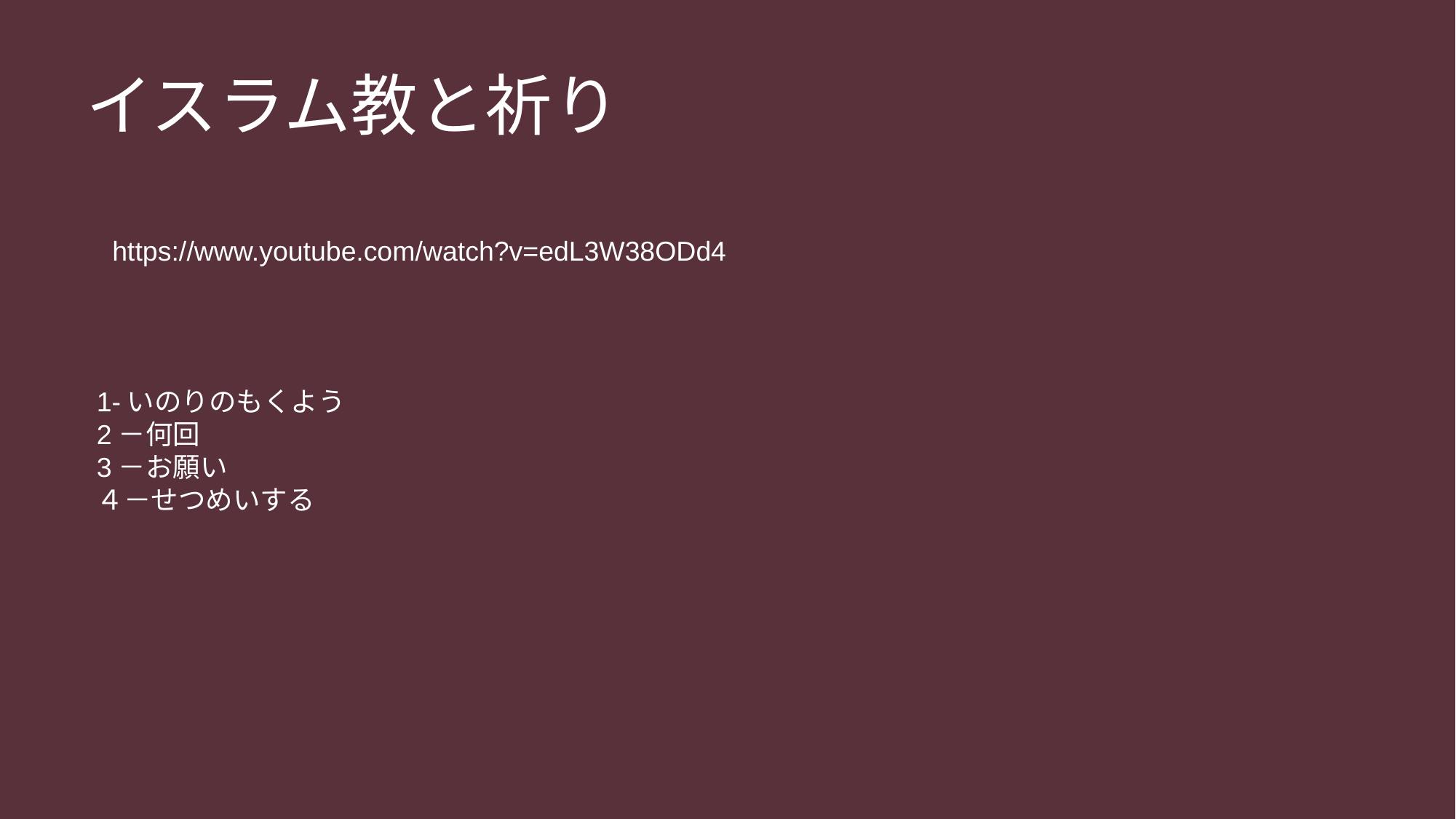

# イスラム教と祈り
https://www.youtube.com/watch?v=edL3W38ODd4
1-いのりのもくよう
2－何回
3－お願い
４－せつめいする